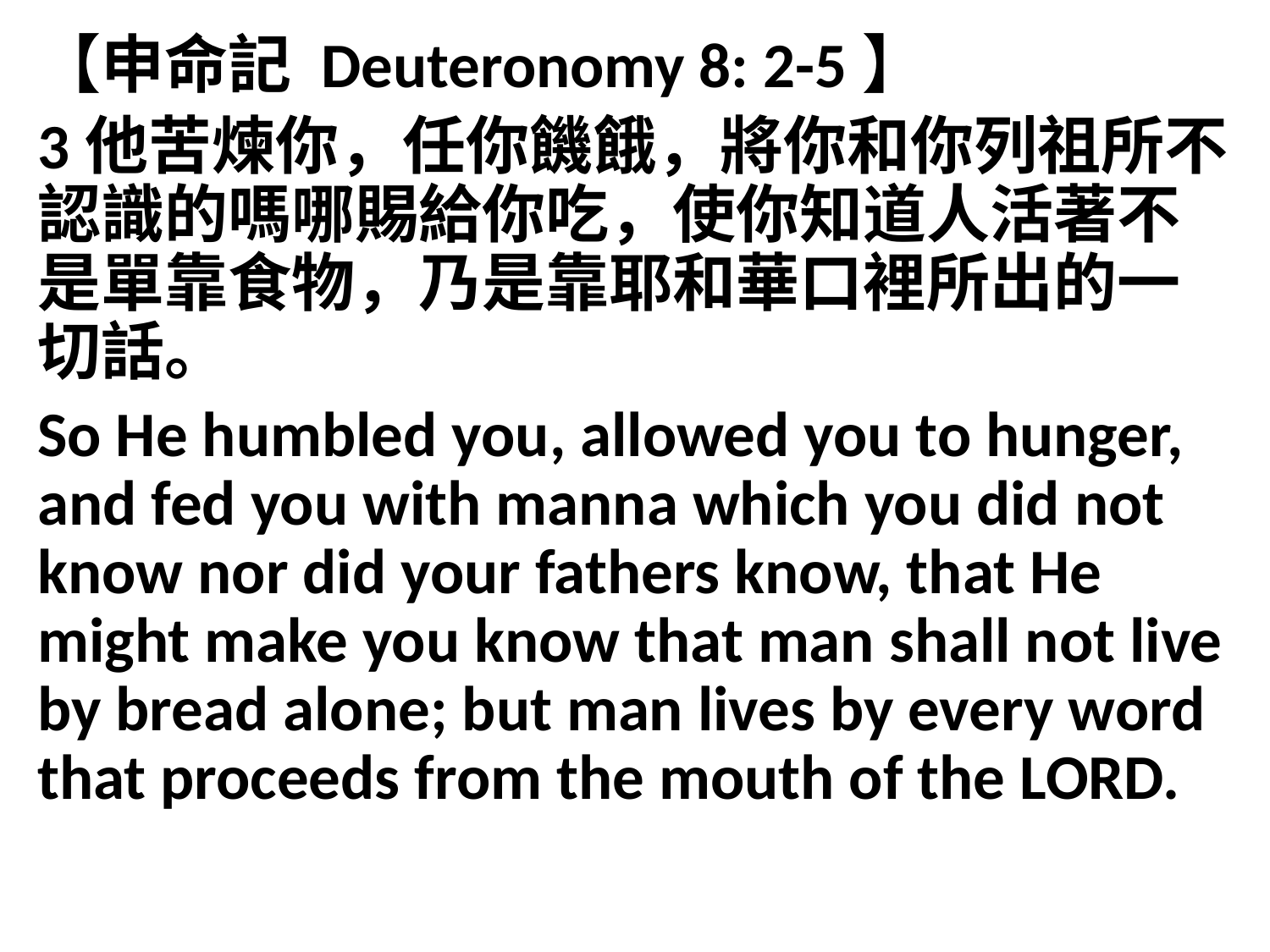

【申命記 Deuteronomy 8: 2-5】
3他苦煉你，任你饑餓，將你和你列祖所不認識的嗎哪賜給你吃，使你知道人活著不是單靠食物，乃是靠耶和華口裡所出的一切話。
So He humbled you, allowed you to hunger, and fed you with manna which you did not know nor did your fathers know, that He might make you know that man shall not live by bread alone; but man lives by every word that proceeds from the mouth of the LORD.